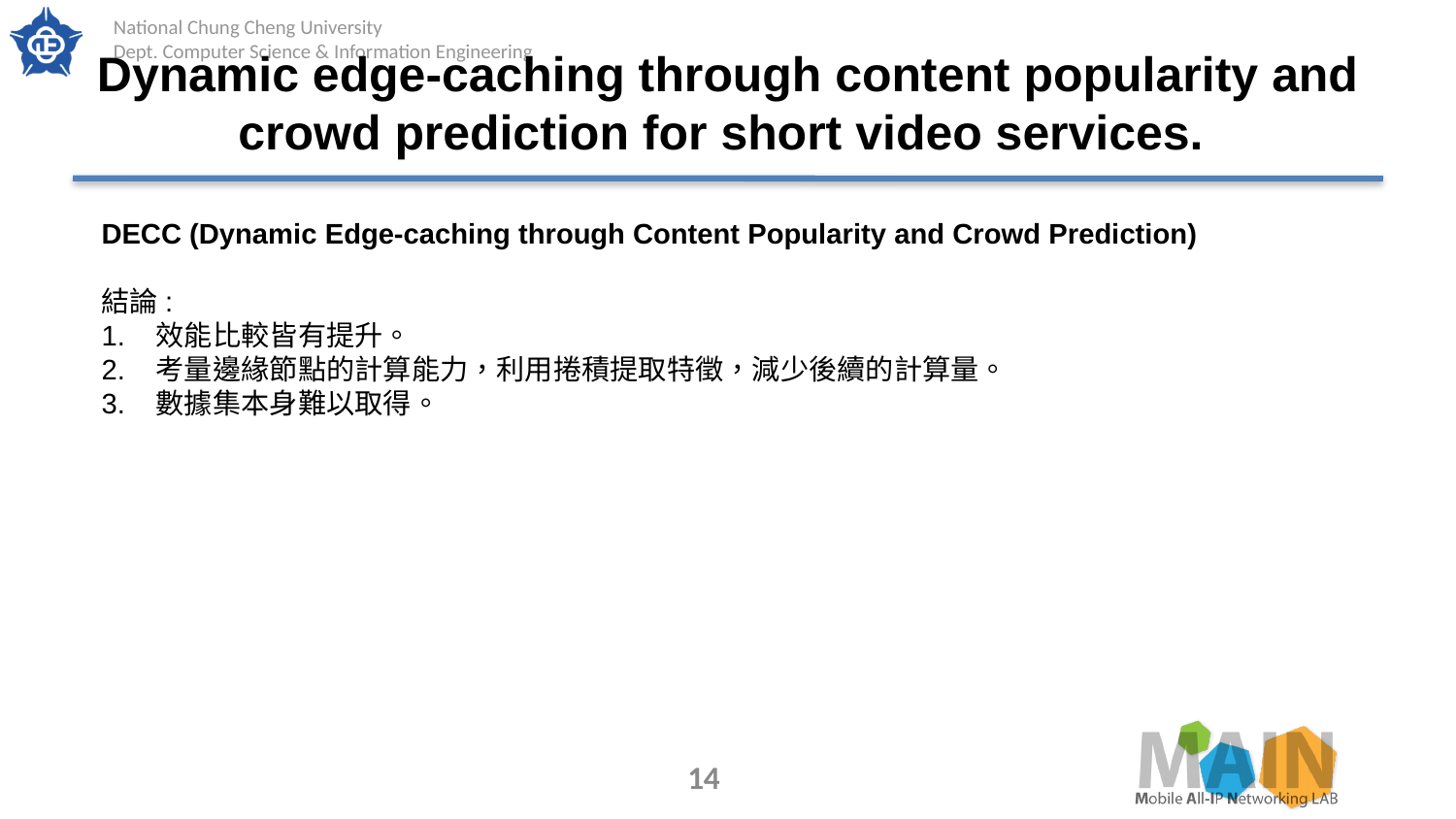

# Dynamic edge-caching through content popularity and crowd prediction for short video services.
DECC (Dynamic Edge-caching through Content Popularity and Crowd Prediction)

結論:
效能比較皆有提升。
考量邊緣節點的計算能力，利用捲積提取特徵，減少後續的計算量。
數據集本身難以取得。
14